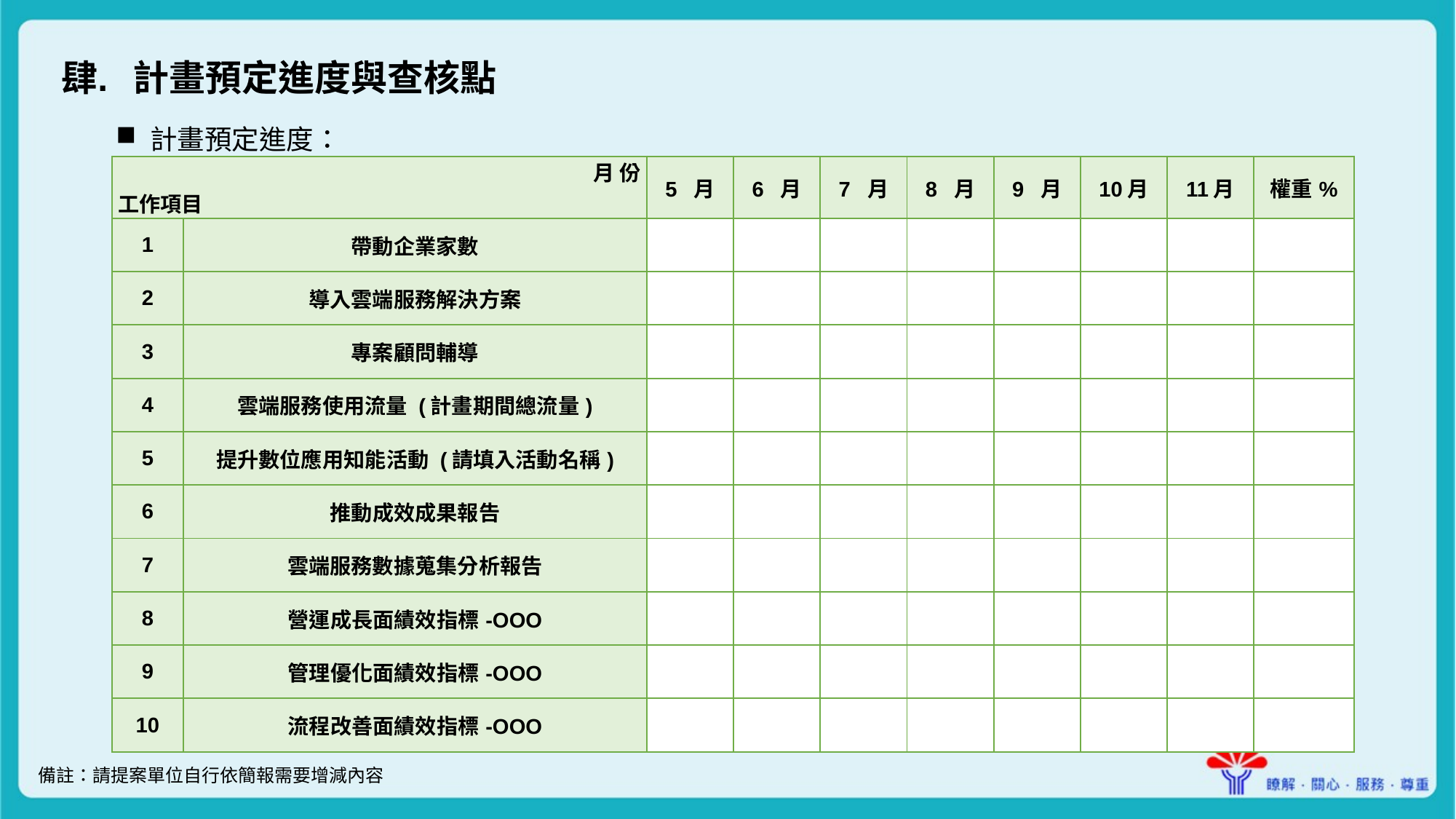

計畫預定進度與查核點
計畫預定進度：

| 月 份 工作項目 |  | 5 月 | 6 月 | 7 月 | 8 月 | 9 月 | 10月 | 11月 | 權重% |
| --- | --- | --- | --- | --- | --- | --- | --- | --- | --- |
| 1 | 帶動企業家數 |  |  |  |  |  |  |  |  |
| 2 | 導入雲端服務解決方案 |  |  |  |  |  |  |  |  |
| 3 | 專案顧問輔導 |  |  |  |  |  |  |  |  |
| 4 | 雲端服務使用流量 (計畫期間總流量) |  |  |  |  |  |  |  |  |
| 5 | 提升數位應用知能活動 (請填入活動名稱) |  |  |  |  |  |  |  |  |
| 6 | 推動成效成果報告 |  |  |  |  |  |  |  |  |
| 7 | 雲端服務數據蒐集分析報告 |  |  |  |  |  |  |  |  |
| 8 | 營運成長面績效指標-OOO |  |  |  |  |  |  |  |  |
| 9 | 管理優化面績效指標-OOO |  |  |  |  |  |  |  |  |
| 10 | 流程改善面績效指標-OOO |  |  |  |  |  |  |  |  |
備註：請提案單位自行依簡報需要增減內容